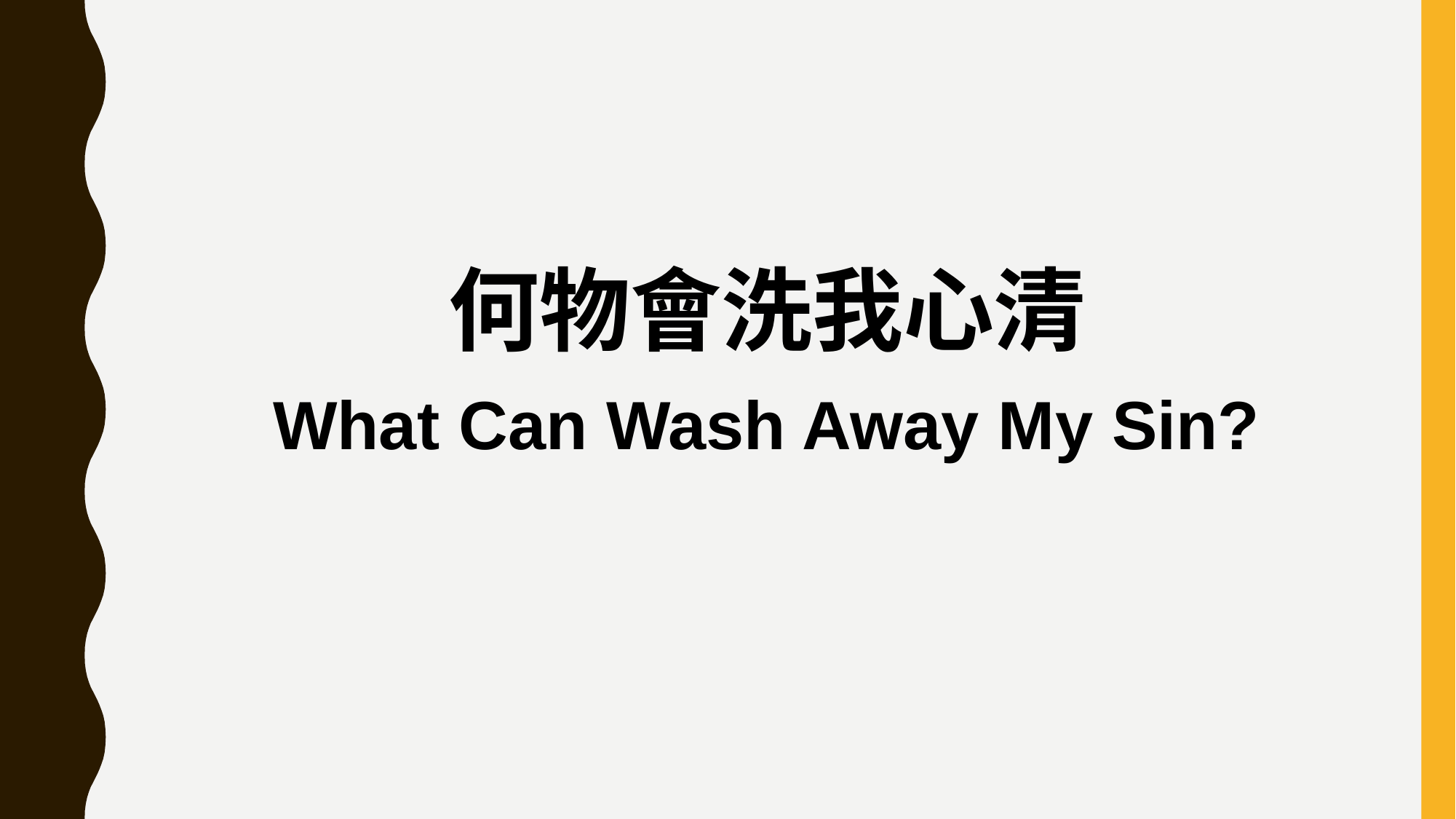

何物會洗我心清
What Can Wash Away My Sin?